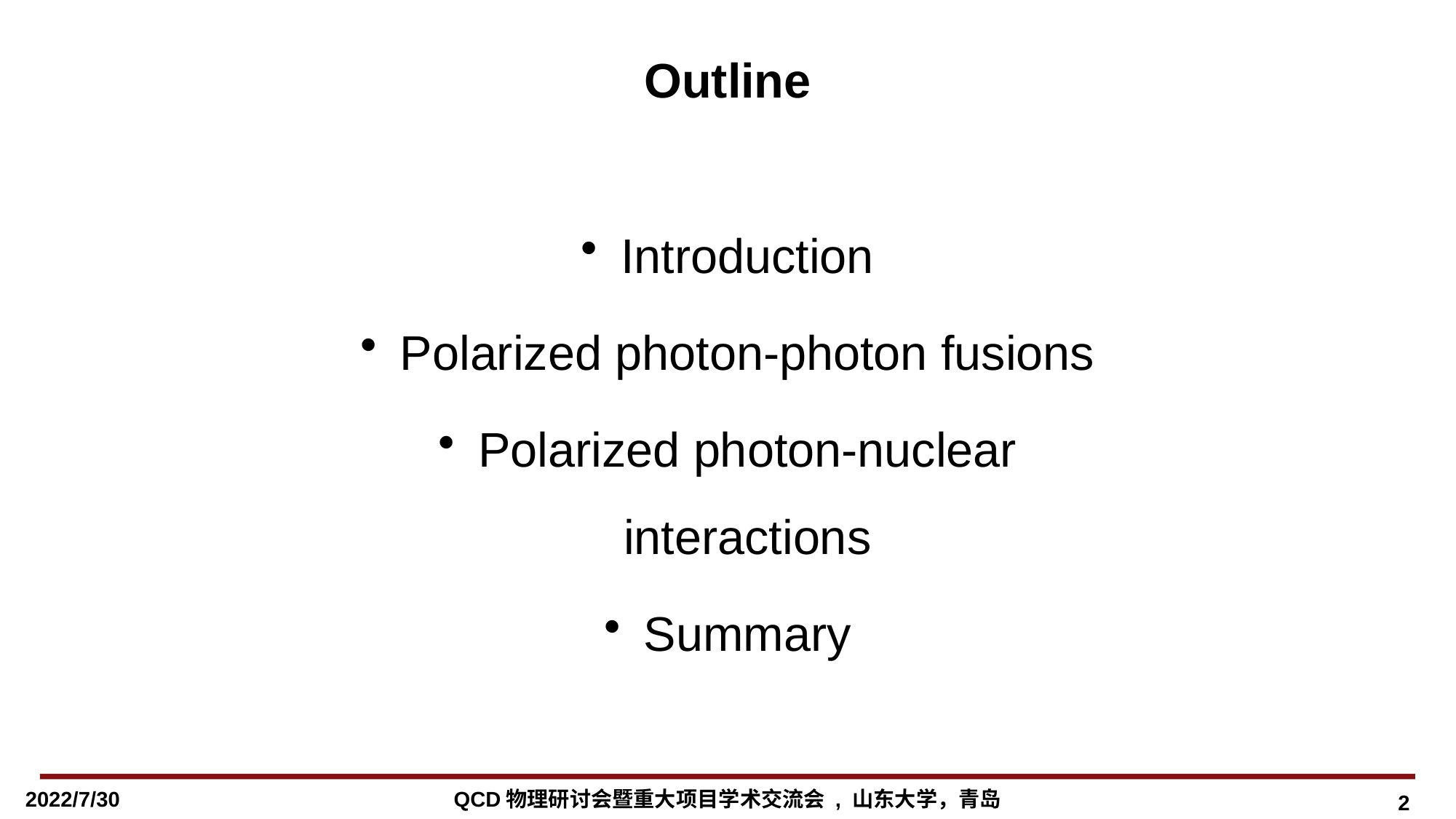

# Outline
Introduction
Polarized photon-photon fusions
Polarized photon-nuclear interactions
Summary
QCD物理研讨会暨重大项目学术交流会 , 山东大学，青岛
2
2022/7/30